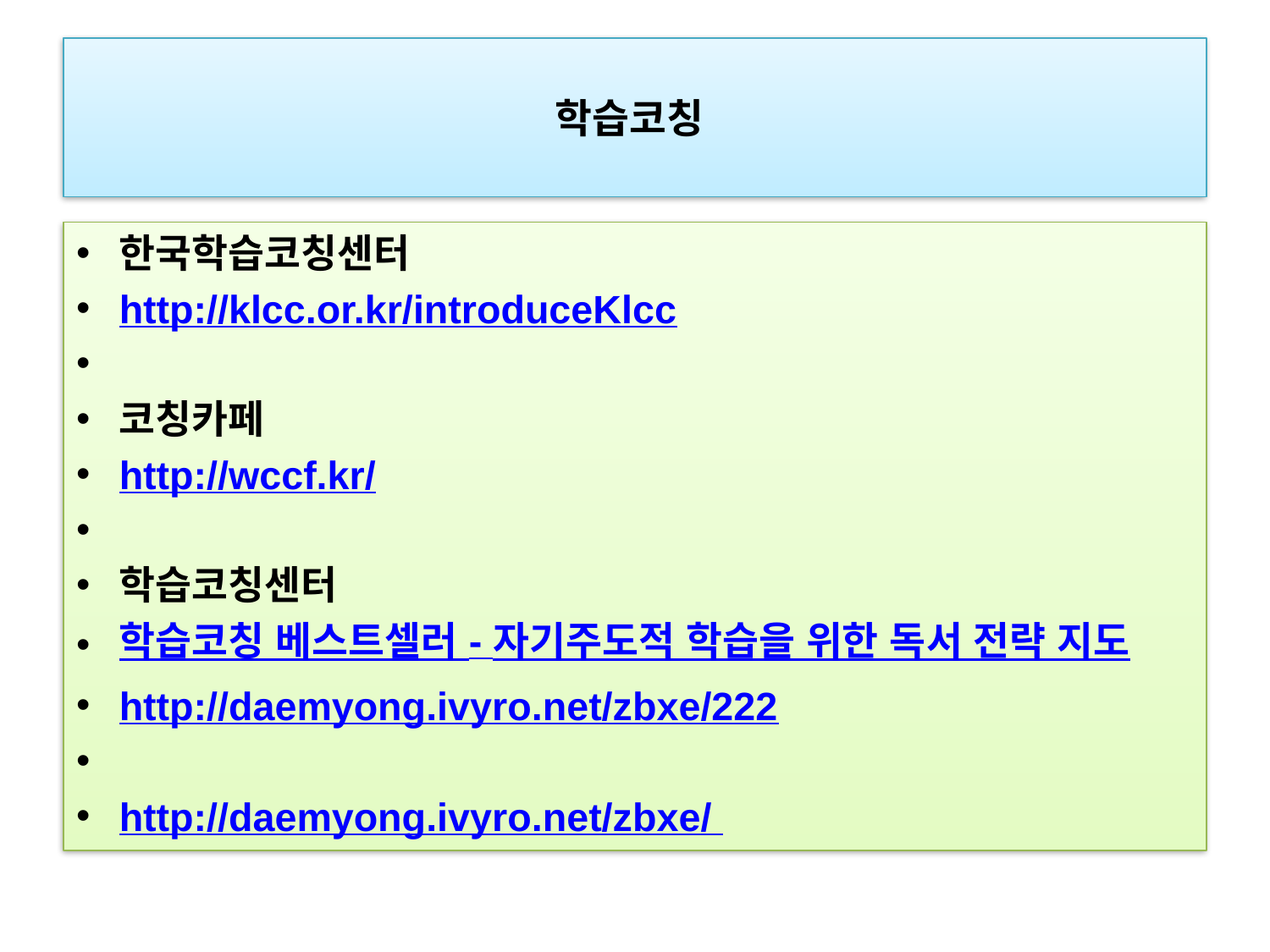

# 학습코칭
한국학습코칭센터
http://klcc.or.kr/introduceKlcc

코칭카페
http://wccf.kr/

학습코칭센터
학습코칭 베스트셀러 - 자기주도적 학습을 위한 독서 전략 지도
http://daemyong.ivyro.net/zbxe/222

http://daemyong.ivyro.net/zbxe/